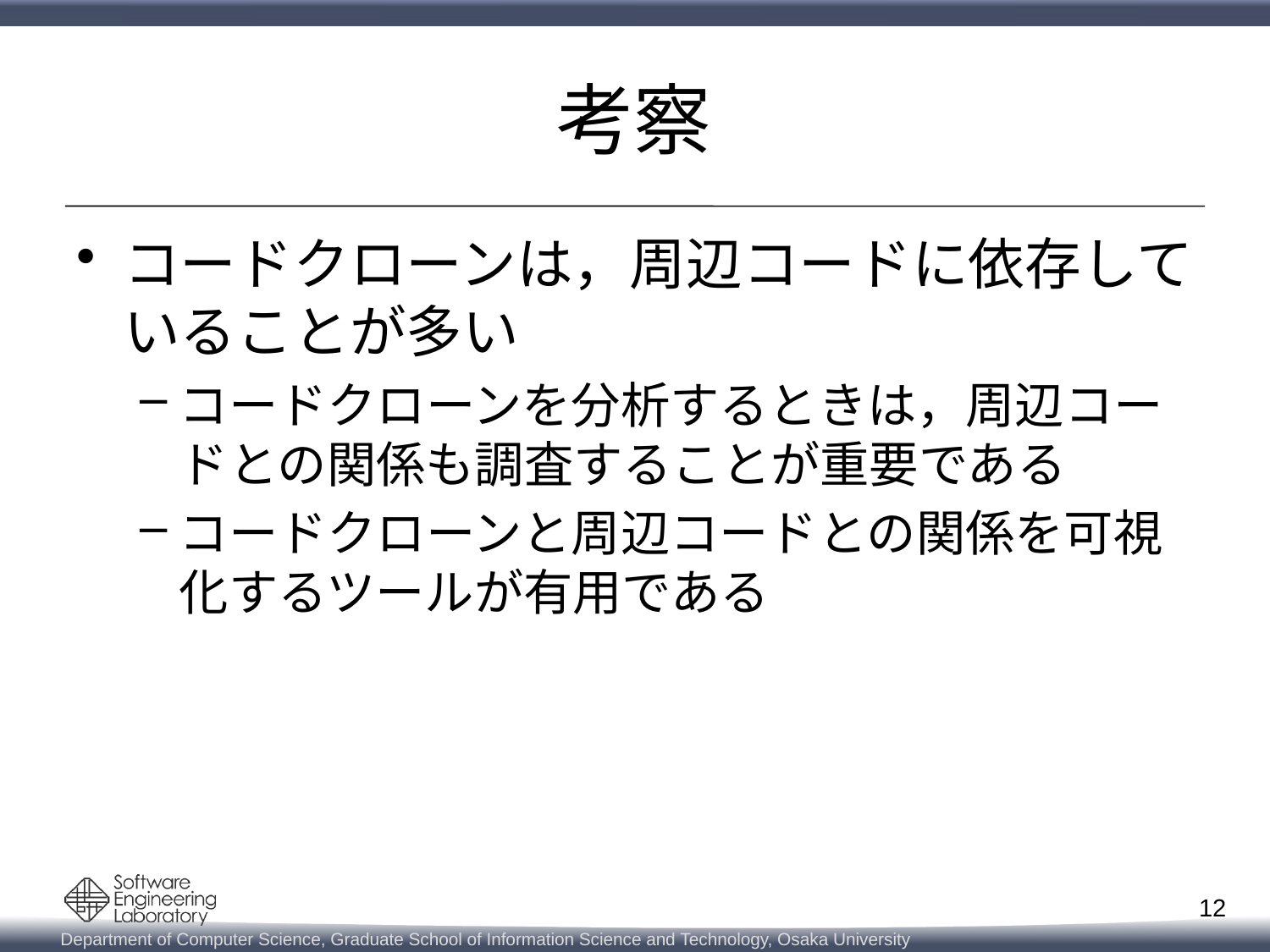

# 考察
コードクローンは，周辺コードに依存していることが多い
コードクローンを分析するときは，周辺コードとの関係も調査することが重要である
コードクローンと周辺コードとの関係を可視化するツールが有用である

12